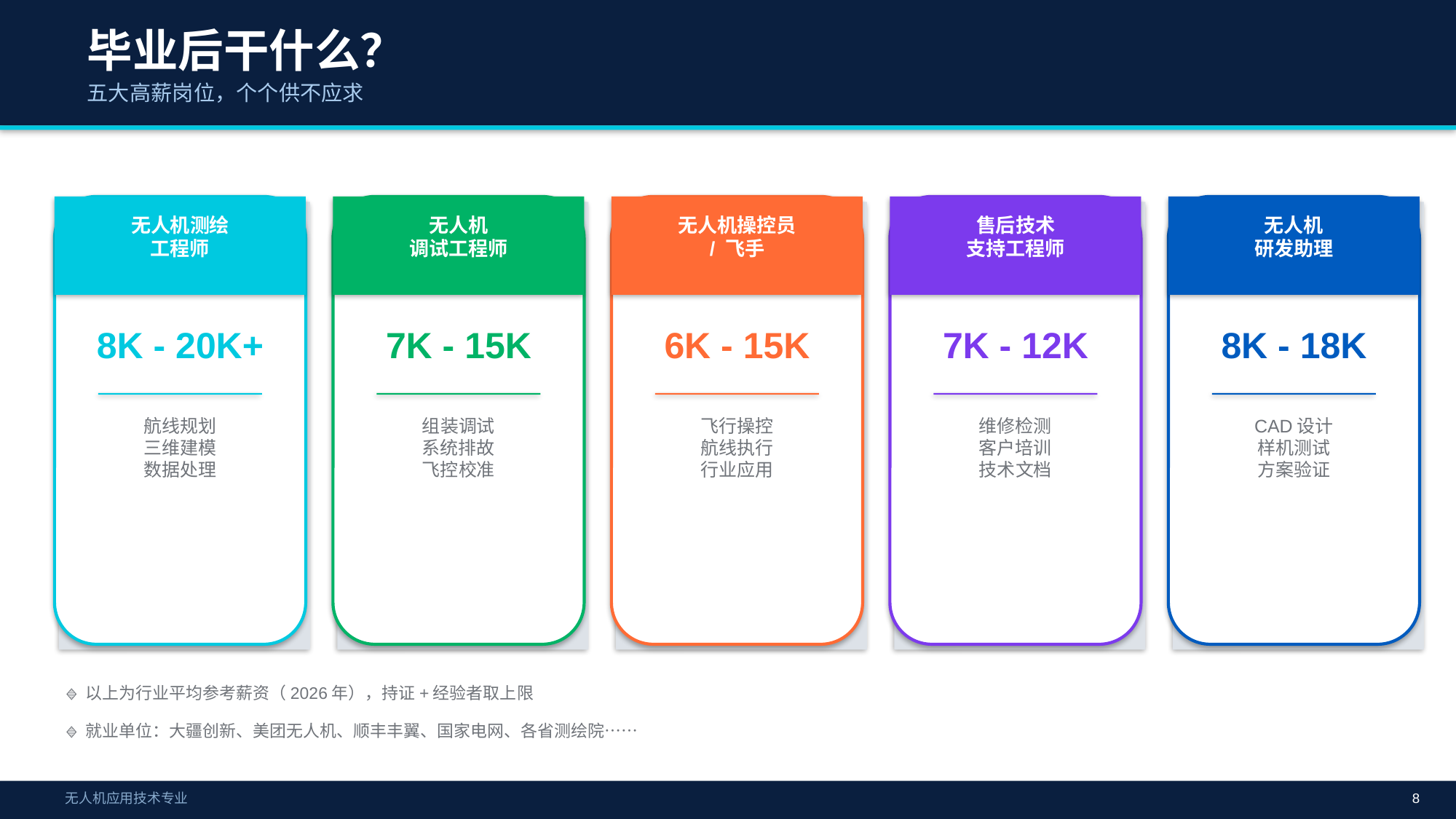

毕业后干什么？
五大高薪岗位，个个供不应求

无人机测绘
工程师
无人机
调试工程师
无人机操控员
/ 飞手
售后技术
支持工程师
无人机
研发助理
8K - 20K+
7K - 15K
6K - 15K
7K - 12K
8K - 18K

航线规划
三维建模
数据处理
组装调试
系统排故
飞控校准
飞行操控
航线执行
行业应用
维修检测
客户培训
技术文档
CAD设计
样机测试
方案验证
🔹 以上为行业平均参考薪资（2026年），持证+经验者取上限
🔹 就业单位：大疆创新、美团无人机、顺丰丰翼、国家电网、各省测绘院……

无人机应用技术专业
8